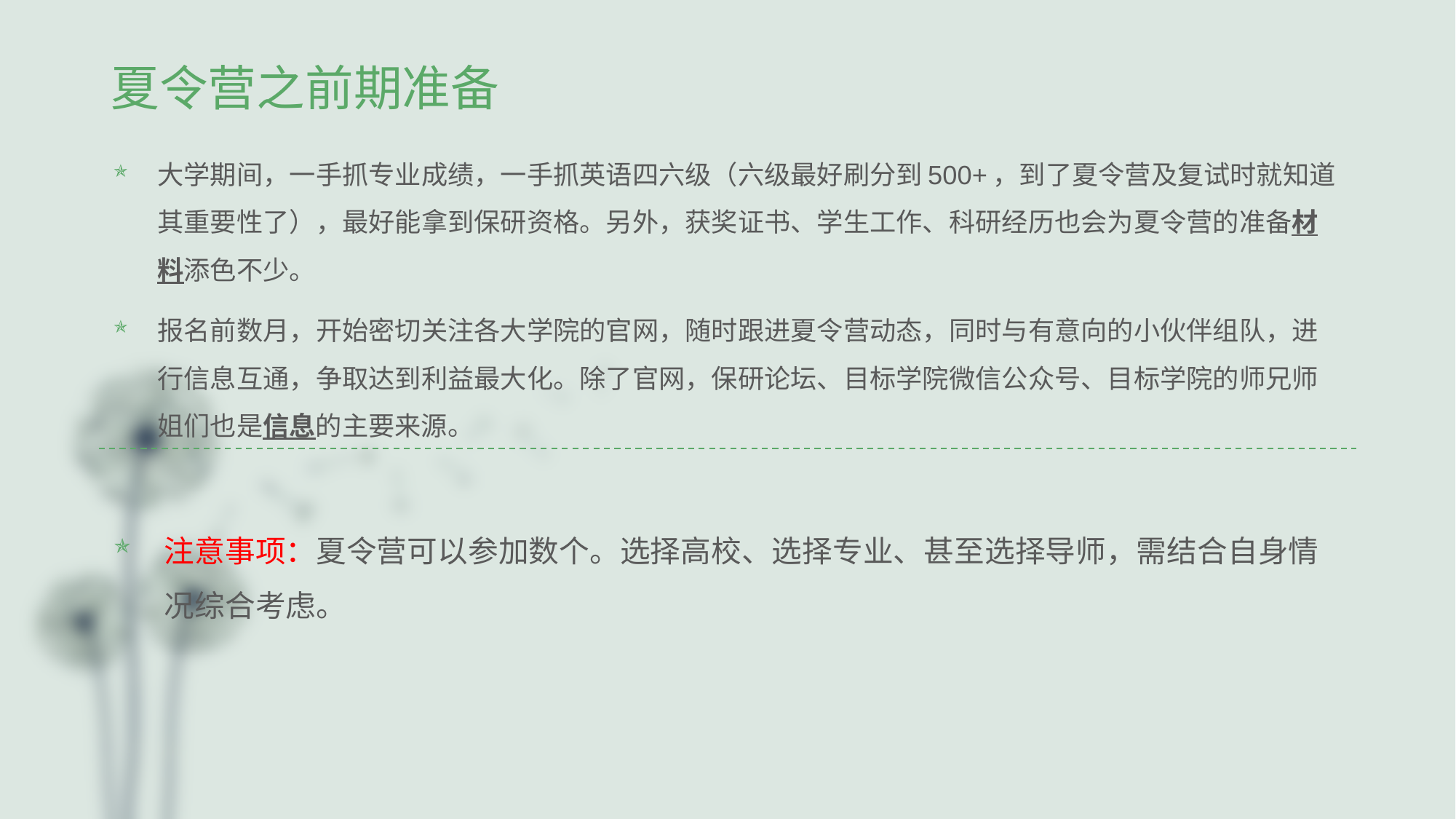

# 夏令营之前期准备
大学期间，一手抓专业成绩，一手抓英语四六级（六级最好刷分到500+，到了夏令营及复试时就知道其重要性了），最好能拿到保研资格。另外，获奖证书、学生工作、科研经历也会为夏令营的准备材料添色不少。
报名前数月，开始密切关注各大学院的官网，随时跟进夏令营动态，同时与有意向的小伙伴组队，进行信息互通，争取达到利益最大化。除了官网，保研论坛、目标学院微信公众号、目标学院的师兄师姐们也是信息的主要来源。

注意事项：夏令营可以参加数个。选择高校、选择专业、甚至选择导师，需结合自身情况综合考虑。